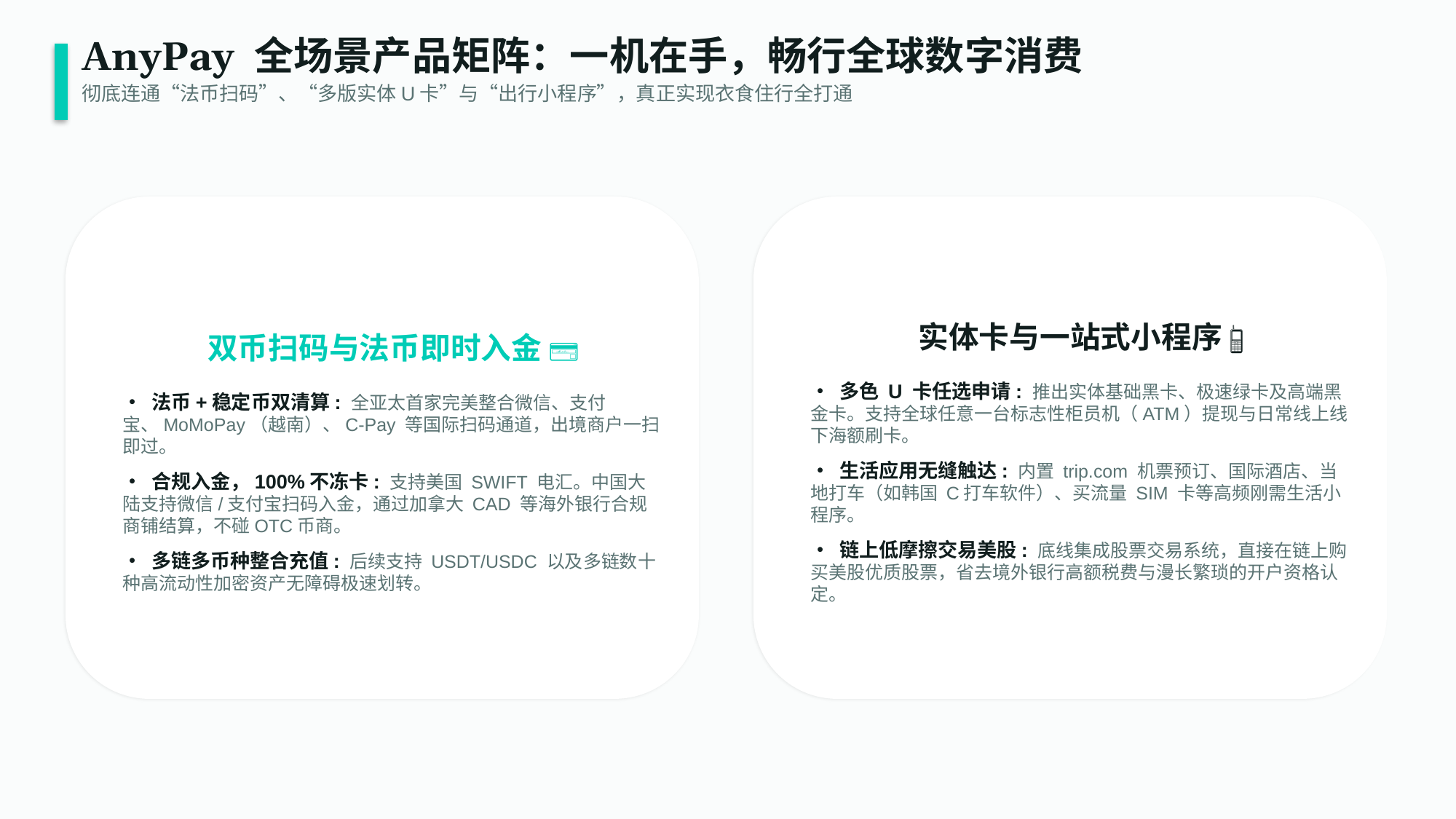

AnyPay 全场景产品矩阵：一机在手，畅行全球数字消费
彻底连通“法币扫码”、“多版实体U卡”与“出行小程序”，真正实现衣食住行全打通

双币扫码与法币即时入金 💳
• 法币+稳定币双清算: 全亚太首家完美整合微信、支付宝、MoMoPay（越南）、C-Pay 等国际扫码通道，出境商户一扫即过。
• 合规入金，100%不冻卡: 支持美国 SWIFT 电汇。中国大陆支持微信/支付宝扫码入金，通过加拿大 CAD 等海外银行合规商铺结算，不碰OTC币商。
• 多链多币种整合充值: 后续支持 USDT/USDC 以及多链数十种高流动性加密资产无障碍极速划转。
实体卡与一站式小程序 📱
• 多色 U 卡任选申请: 推出实体基础黑卡、极速绿卡及高端黑金卡。支持全球任意一台标志性柜员机（ATM）提现与日常线上线下海额刷卡。
• 生活应用无缝触达: 内置 trip.com 机票预订、国际酒店、当地打车（如韩国 C打车软件）、买流量 SIM 卡等高频刚需生活小程序。
• 链上低摩擦交易美股: 底线集成股票交易系统，直接在链上购买美股优质股票，省去境外银行高额税费与漫长繁琐的开户资格认定。